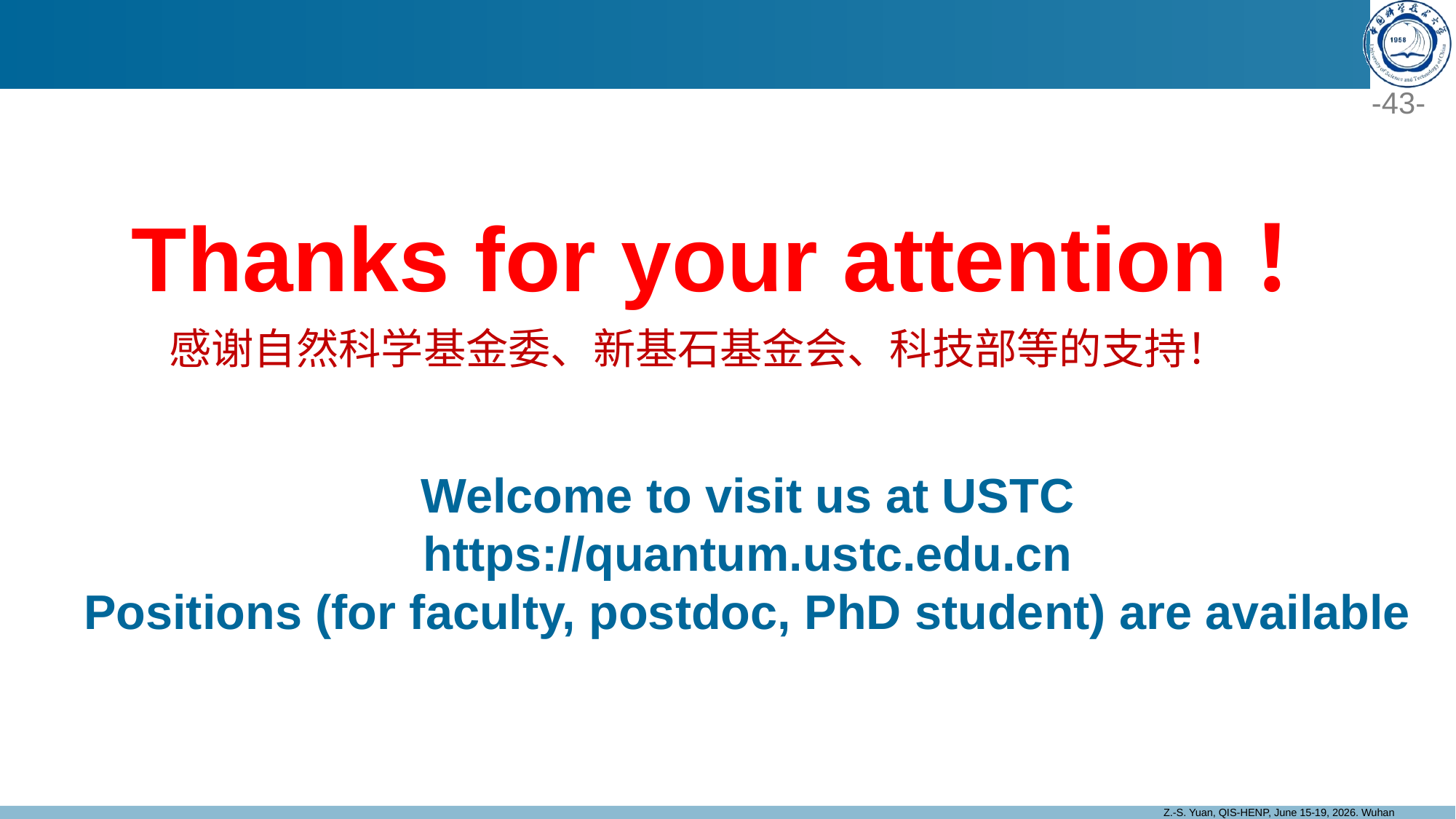

Thanks for your attention！
感谢自然科学基金委、新基石基金会、科技部等的支持！
Welcome to visit us at USTC
https://quantum.ustc.edu.cn
Positions (for faculty, postdoc, PhD student) are available